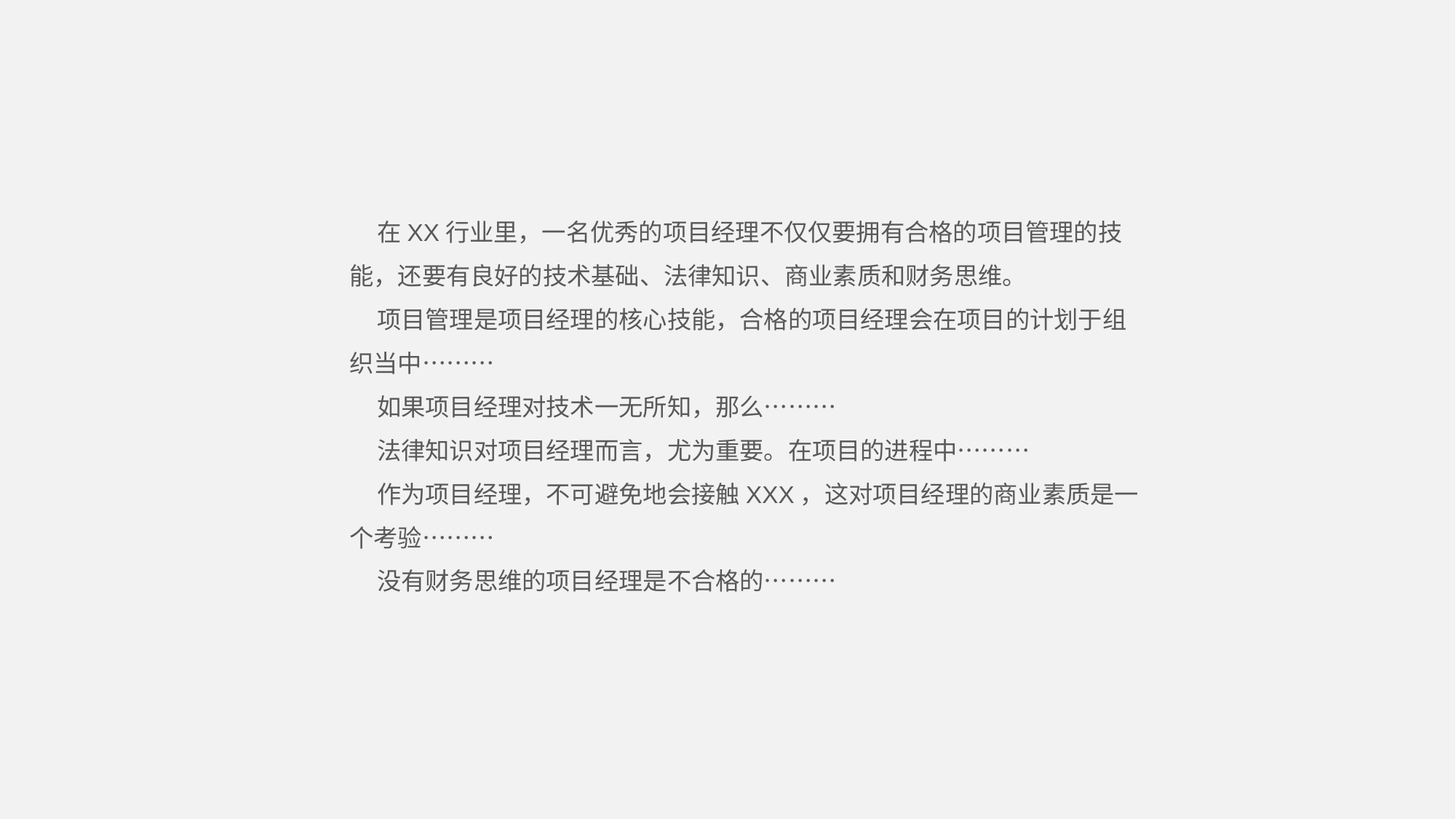

在XX行业里，一名优秀的项目经理不仅仅要拥有合格的项目管理的技能，还要有良好的技术基础、法律知识、商业素质和财务思维。
    项目管理是项目经理的核心技能，合格的项目经理会在项目的计划于组织当中………
    如果项目经理对技术一无所知，那么………
    法律知识对项目经理而言，尤为重要。在项目的进程中………
    作为项目经理，不可避免地会接触XXX，这对项目经理的商业素质是一个考验………
    没有财务思维的项目经理是不合格的………